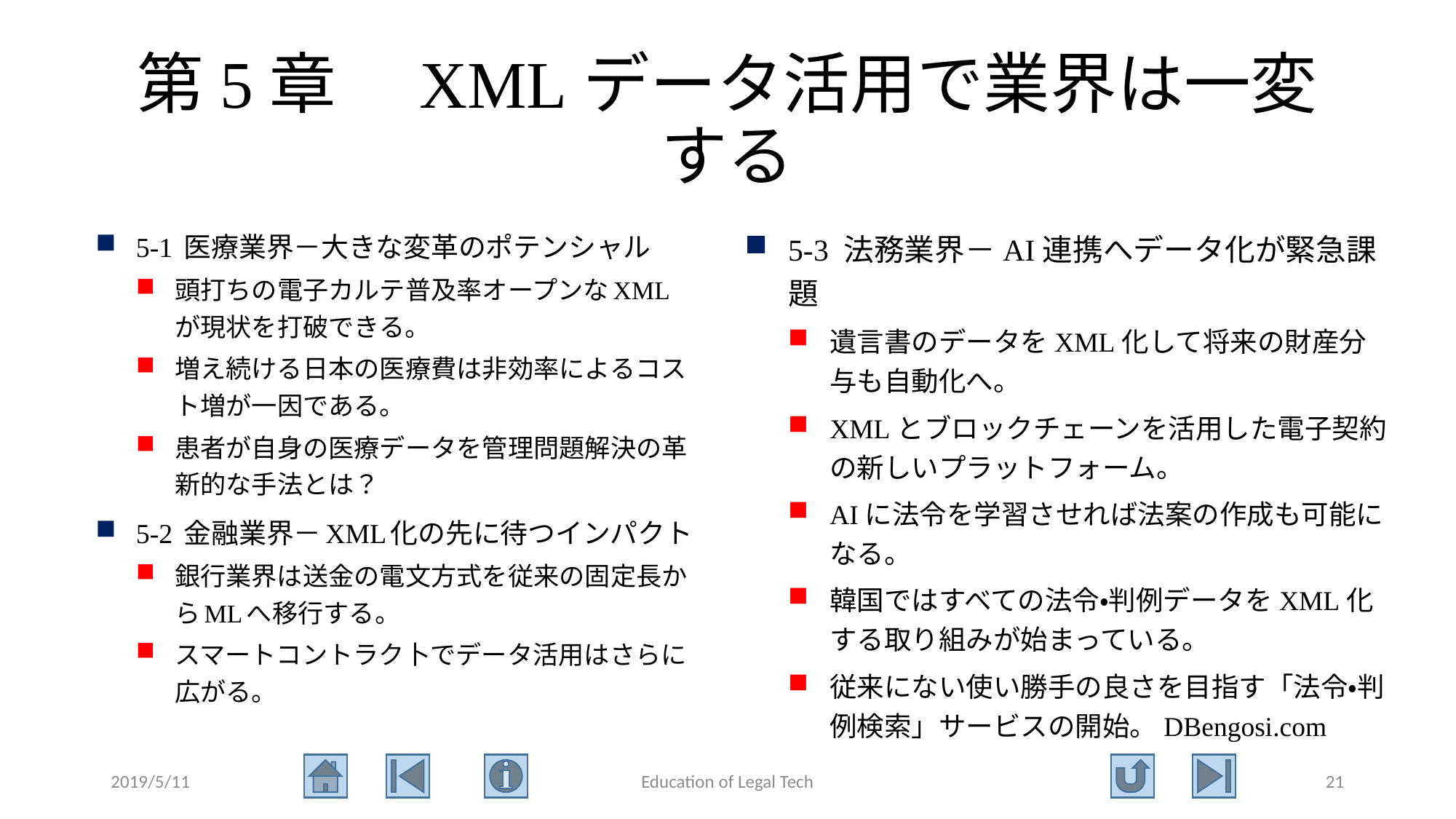

# 第5章　XMLデータ活用で業界は一変する
5-1 医療業界－大きな変革のポテンシャル
頭打ちの電子カルテ普及率オープンなXMLが現状を打破できる。
増え続ける日本の医療費は非効率によるコスト増が一因である。
患者が自身の医療データを管理問題解決の革新的な手法とは？
5-2 金融業界－XML化の先に待つインパクト
銀行業界は送金の電文方式を従来の固定長からMLへ移行する。
スマートコントラク卜でデータ活用はさらに広がる。
5-3 法務業界－AI連携へデータ化が緊急課題
遺言書のデータをXML化して将来の財産分与も自動化へ。
XMLとブロックチェーンを活用した電子契約の新しいプラットフォーム。
AIに法令を学習させれば法案の作成も可能になる。
韓国ではすべての法令・判例データをXML化する取り組みが始まっている。
従来にない使い勝手の良さを目指す「法令・判例検索」サービスの開始。DBengosi.com
2019/5/11
Education of Legal Tech
21